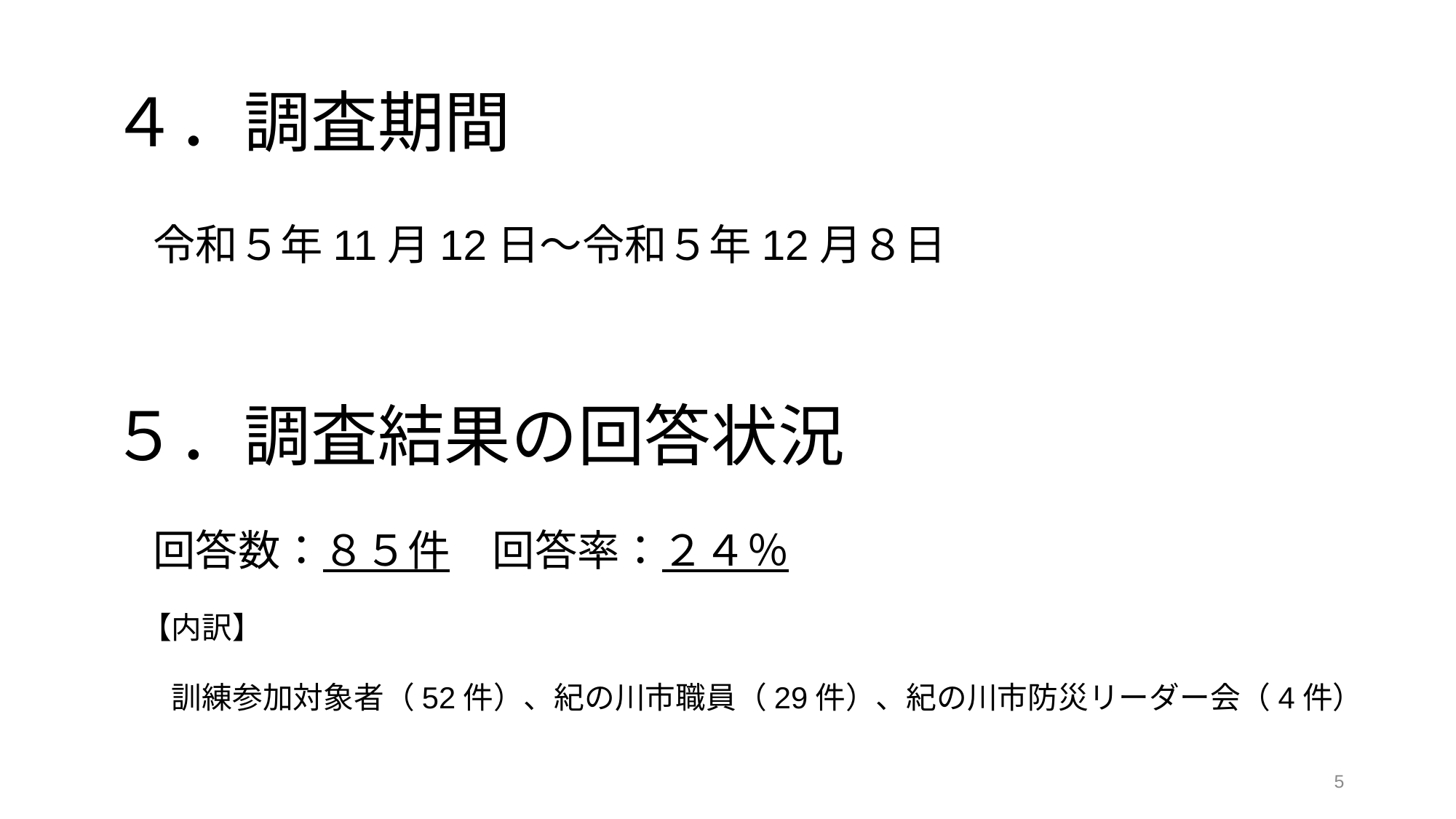

# ４．調査期間
　令和５年11月12日～令和５年12月８日
５．調査結果の回答状況
　回答数：８５件　回答率：２４％
　【内訳】
　　訓練参加対象者（52件）、紀の川市職員（29件）、紀の川市防災リーダー会（4件）
5